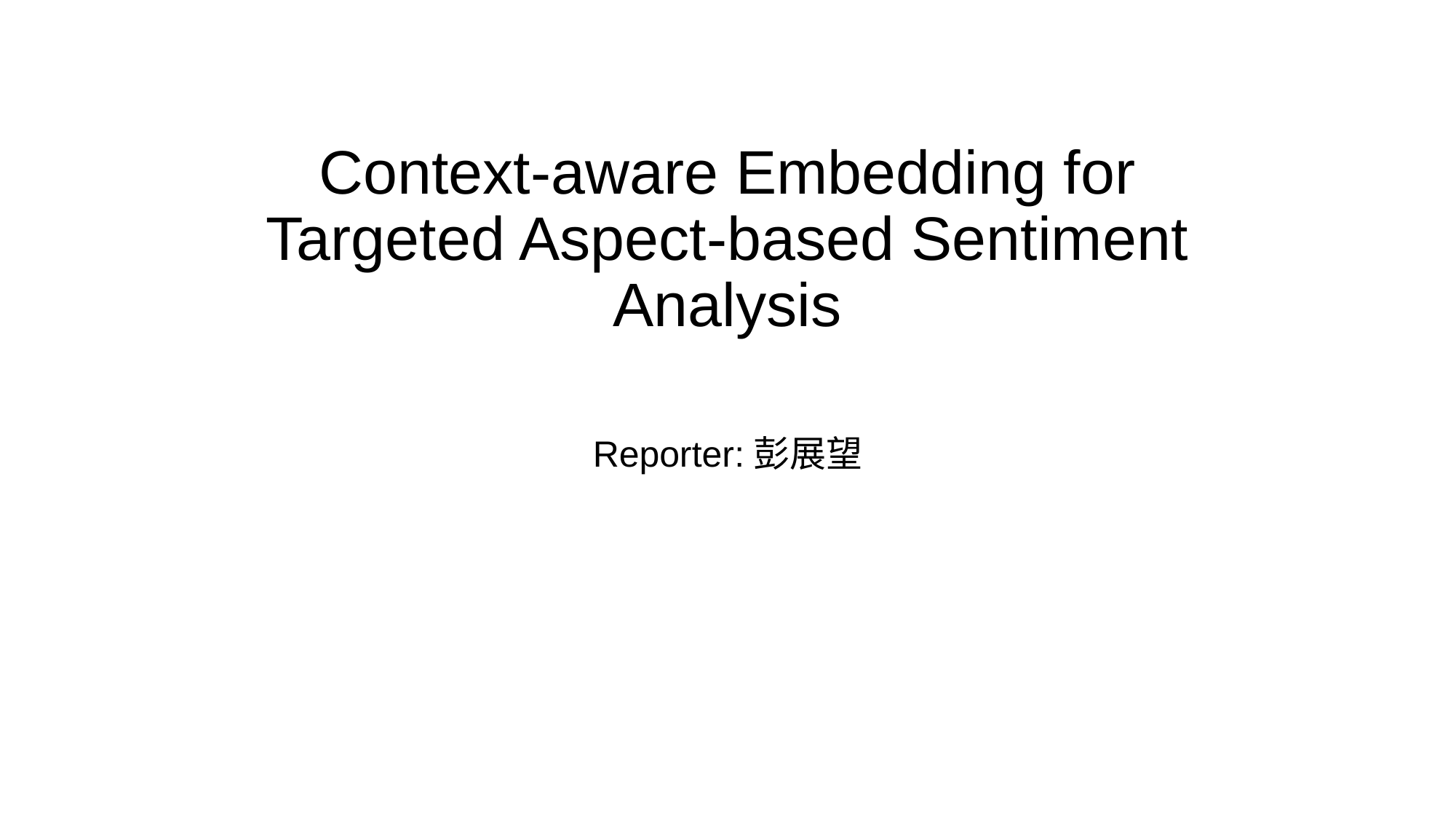

# Context-aware Embedding for Targeted Aspect-based Sentiment Analysis
Reporter:彭展望